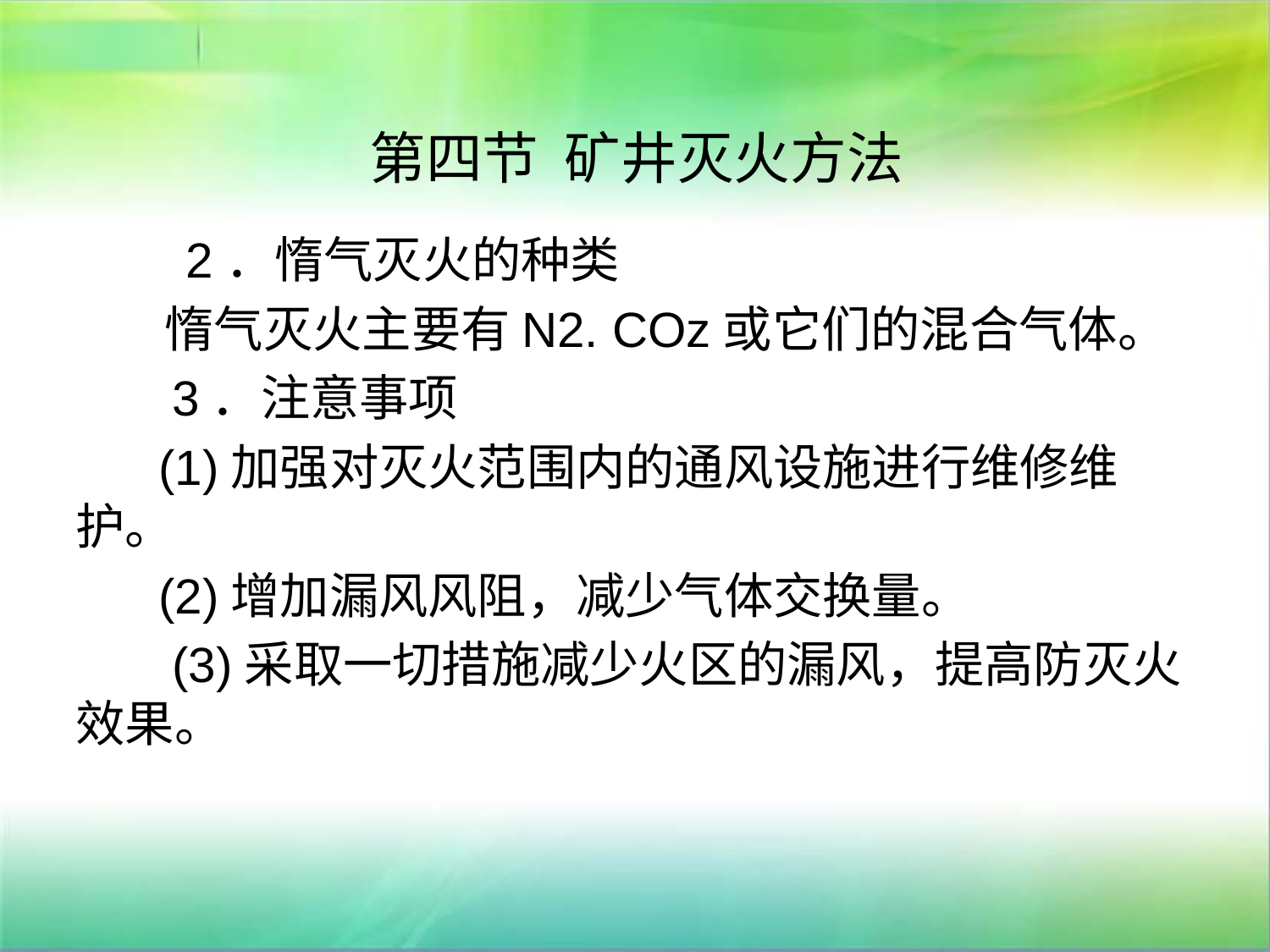

# 第四节  矿井灭火方法
        2．惰气灭火的种类
       惰气灭火主要有N2. COz或它们的混合气体。
       3．注意事项
      (1)加强对灭火范围内的通风设施进行维修维护。
      (2)增加漏风风阻，减少气体交换量。
       (3)采取一切措施减少火区的漏风，提高防灭火效果。